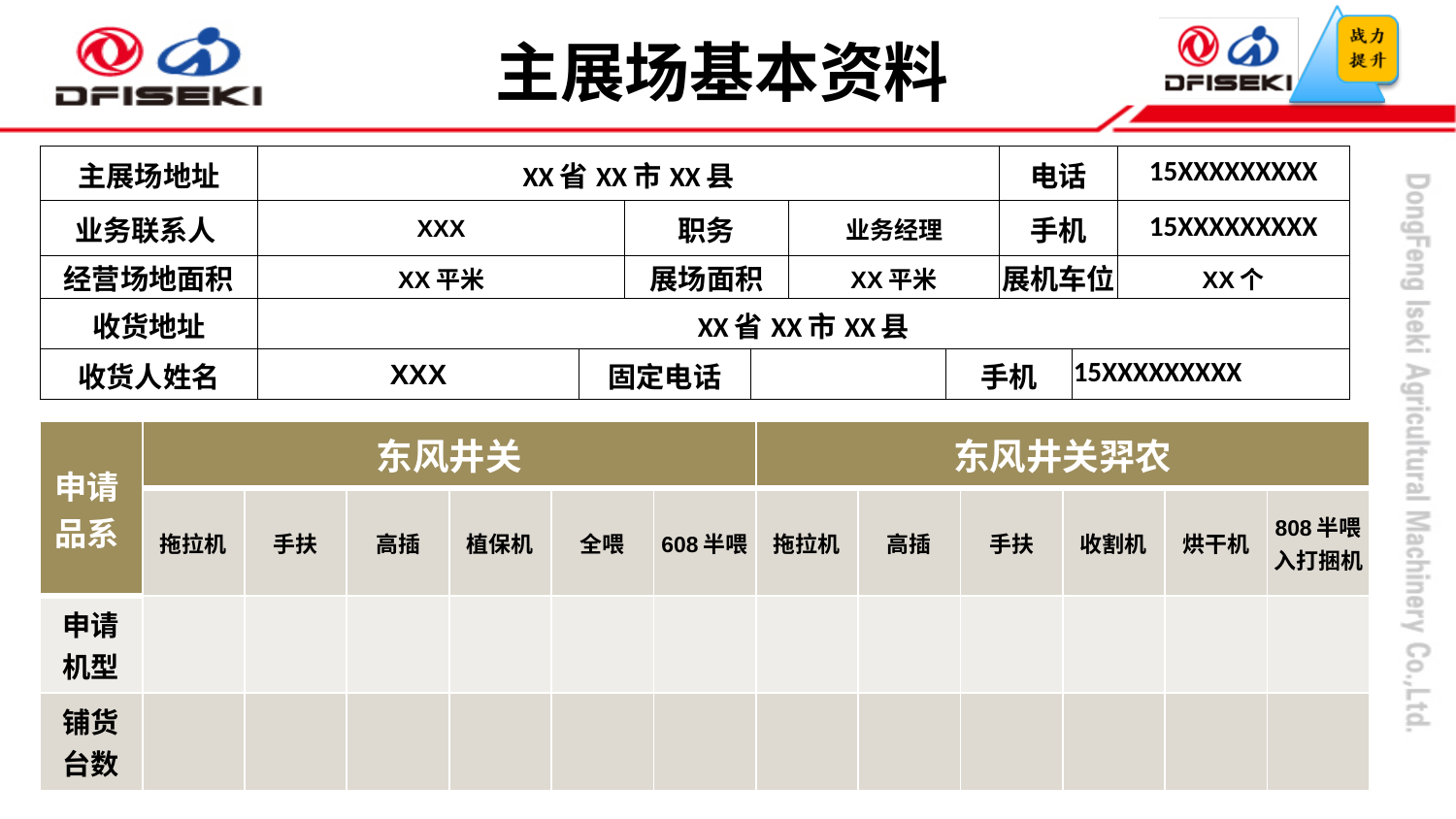

主展场基本资料
| 主展场地址 | XX省XX市XX县 |  |  |  |  |  | 电话 |  | 15XXXXXXXXX |
| --- | --- | --- | --- | --- | --- | --- | --- | --- | --- |
| 业务联系人 | XXX |  | 职务 |  | 业务经理 |  | 手机 |  | 15XXXXXXXXX |
| 经营场地面积 | XX平米 |  | 展场面积 |  | XX平米 |  | 展机车位 |  | XX个 |
| 收货地址 | XX省XX市XX县 |  |  |  |  |  |  |  |  |
| 收货人姓名 | XXX | 固定电话 |  |  |  | 手机 |  | 15XXXXXXXXX |  |
| 申请品系 | 东风井关 |  |  |  |  |  | 东风井关羿农 |  |  |  |  |  |
| --- | --- | --- | --- | --- | --- | --- | --- | --- | --- | --- | --- | --- |
|  | 拖拉机 | 手扶 | 高插 | 植保机 | 全喂 | 608半喂 | 拖拉机 | 高插 | 手扶 | 收割机 | 烘干机 | 808半喂入打捆机 |
| 申请机型 |  |  |  |  |  |  |  |  |  |  |  |  |
| 铺货台数 |  |  |  |  |  |  |  |  |  |  |  |  |
4